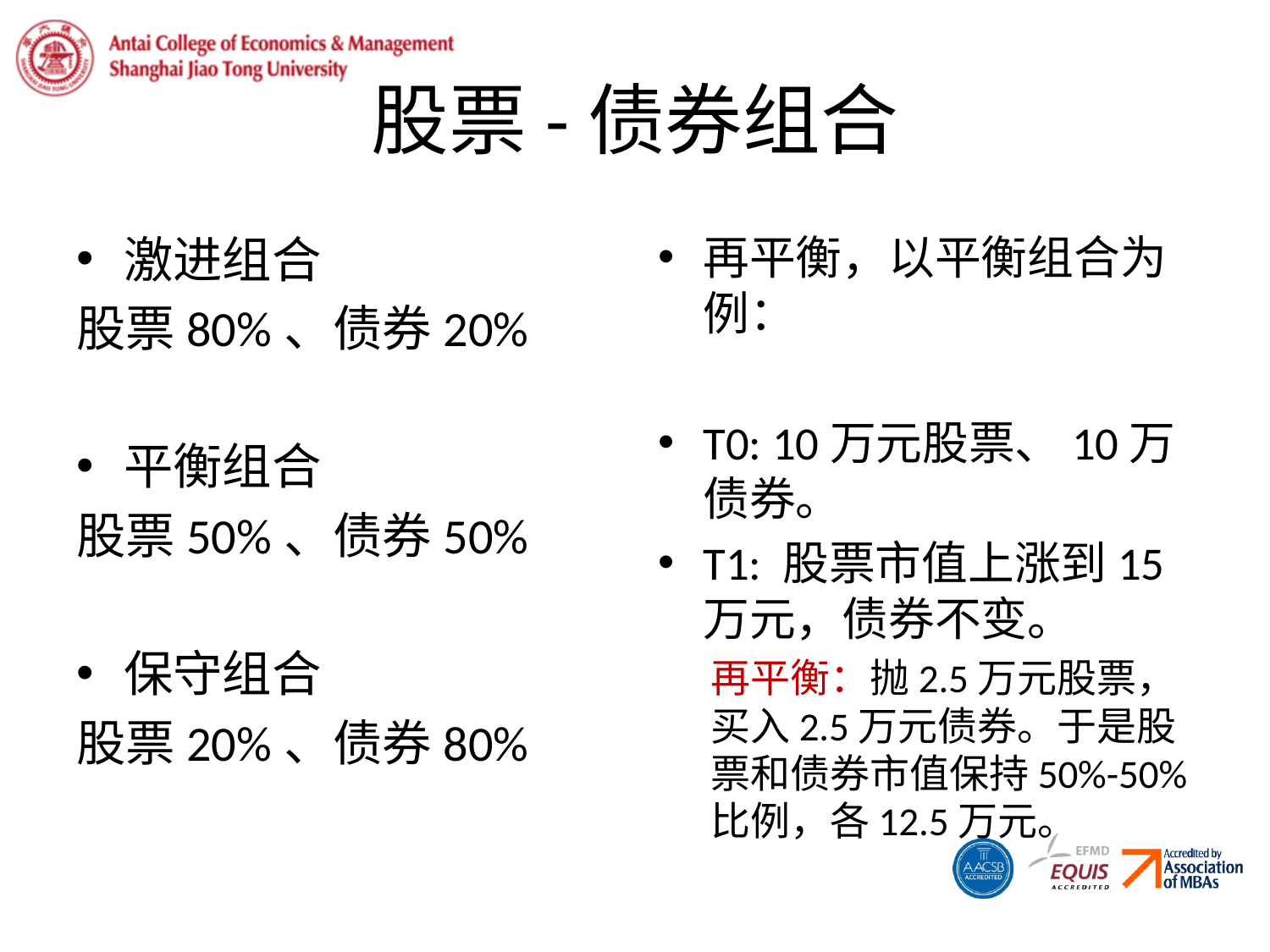

# 股票-债券组合
激进组合
股票80%、债券20%

平衡组合
股票50%、债券50%

保守组合
股票20%、债券80%

再平衡，以平衡组合为例：

T0: 10万元股票、10万债券。
T1: 股票市值上涨到15万元，债券不变。
再平衡：抛2.5万元股票，买入2.5万元债券。于是股票和债券市值保持50%-50%比例，各12.5万元。